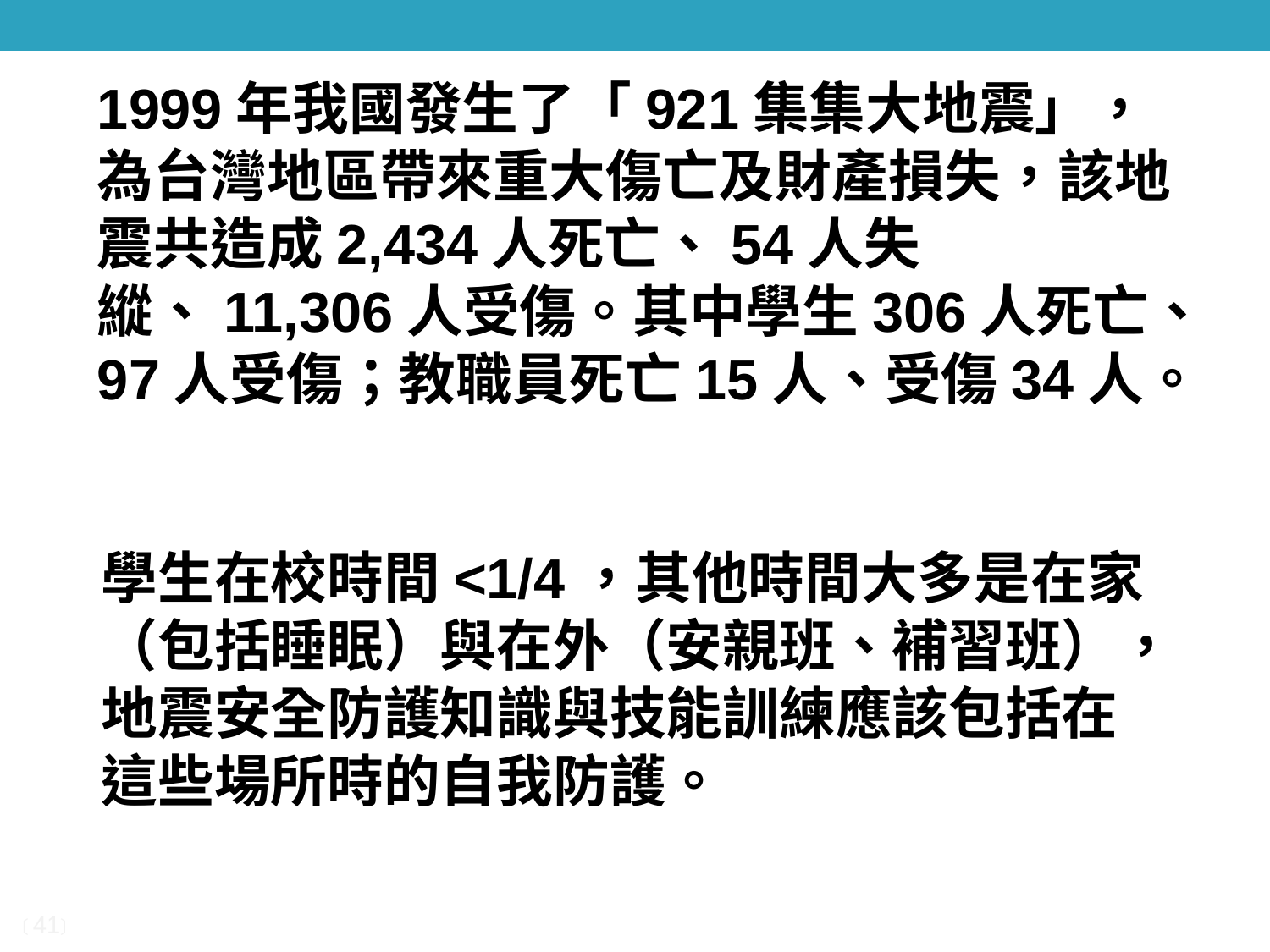

1999年我國發生了「921集集大地震」，為台灣地區帶來重大傷亡及財產損失，該地震共造成2,434人死亡、54人失縱、11,306人受傷。其中學生306人死亡、97人受傷；教職員死亡15人、受傷34人。
學生在校時間<1/4，其他時間大多是在家（包括睡眠）與在外（安親班、補習班），地震安全防護知識與技能訓練應該包括在這些場所時的自我防護。